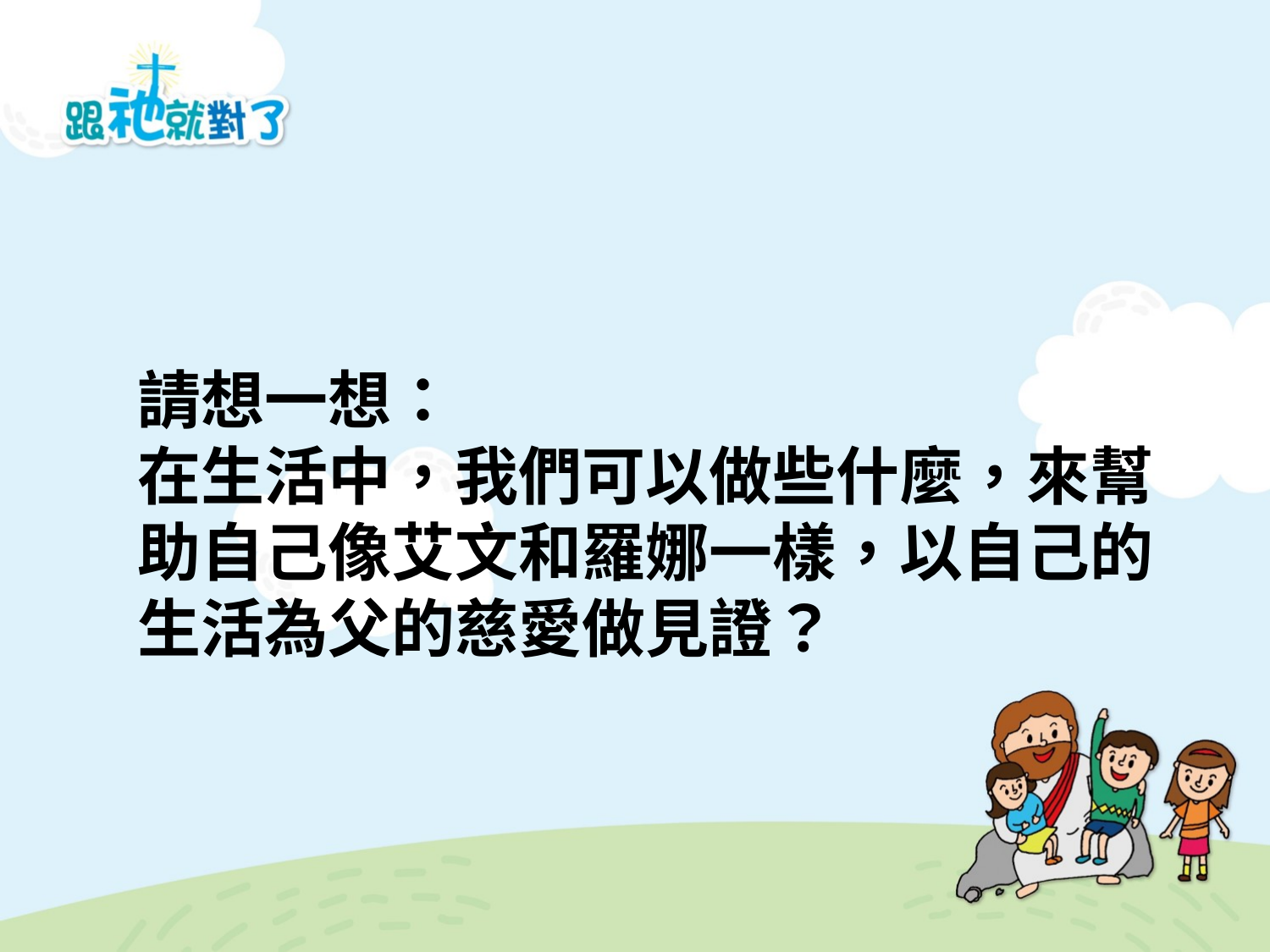

請想一想：
在生活中，我們可以做些什麼，來幫助自己像艾文和羅娜一樣，以自己的生活為父的慈愛做見證？